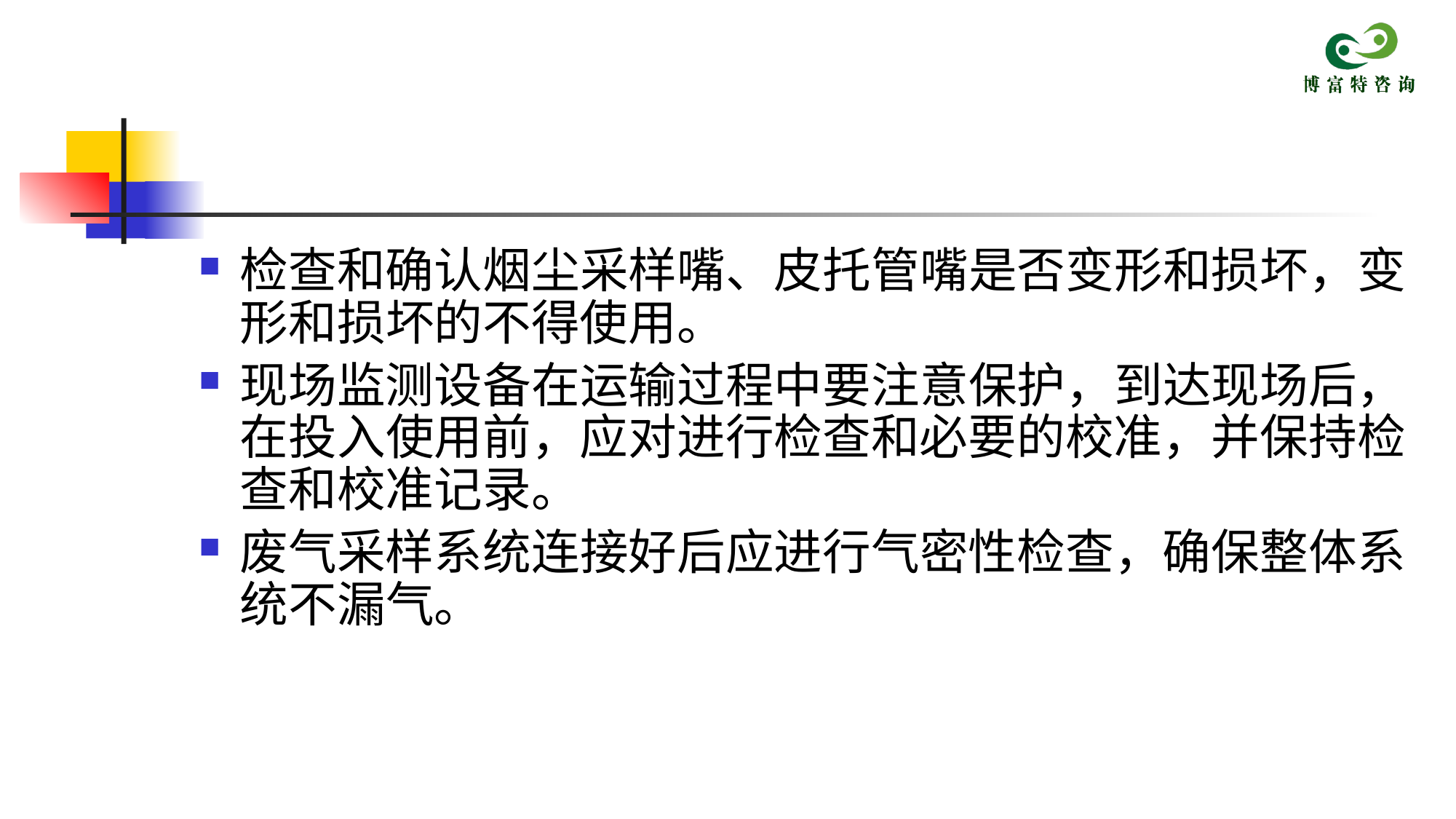

检查和确认烟尘采样嘴、皮托管嘴是否变形和损坏，变形和损坏的不得使用。
现场监测设备在运输过程中要注意保护，到达现场后，在投入使用前，应对进行检查和必要的校准，并保持检查和校准记录。
废气采样系统连接好后应进行气密性检查，确保整体系统不漏气。